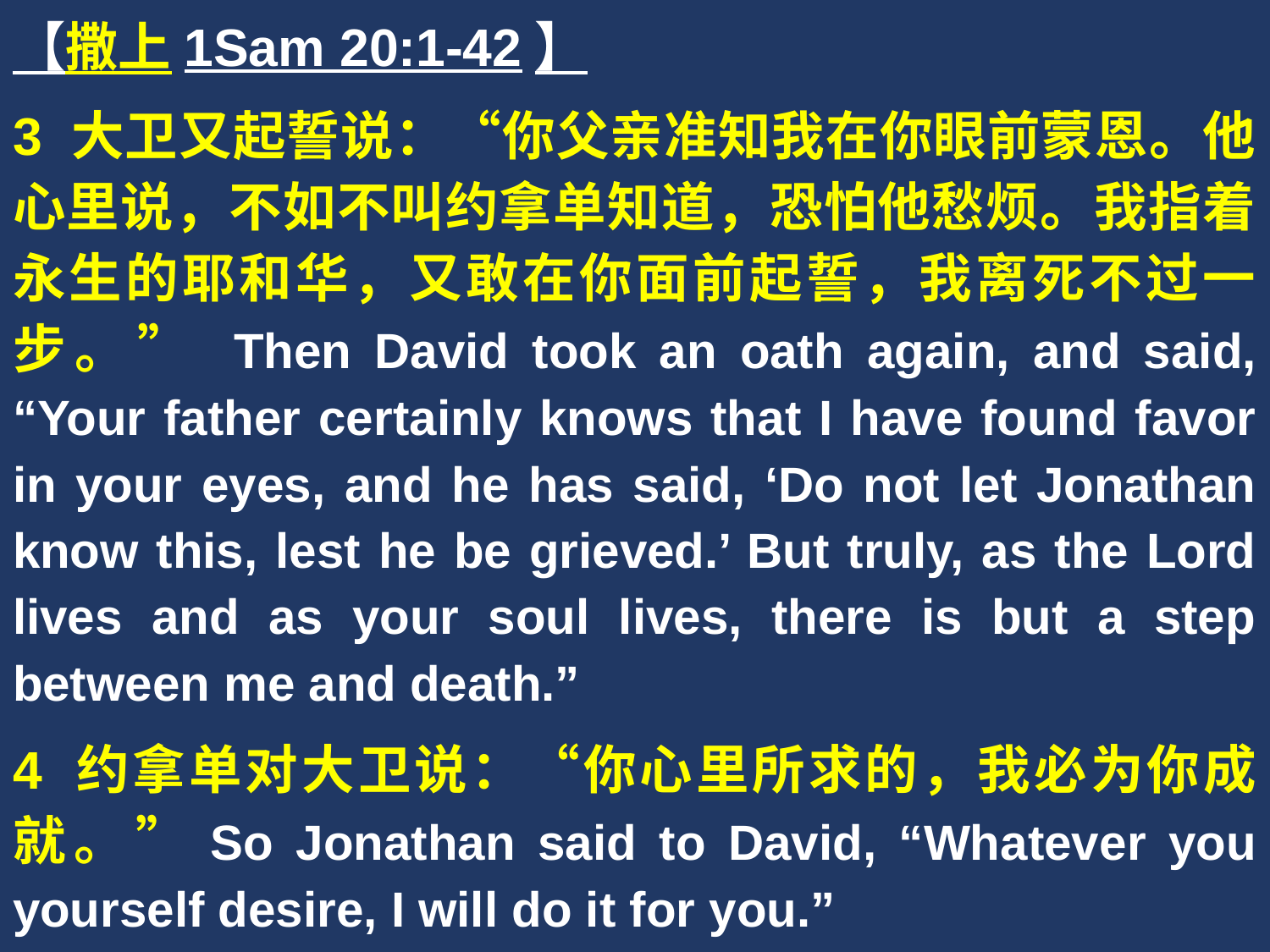

【撒上1Sam 20:1-42】
3 大卫又起誓说：“你父亲准知我在你眼前蒙恩。他心里说，不如不叫约拿单知道，恐怕他愁烦。我指着永生的耶和华，又敢在你面前起誓，我离死不过一步。” Then David took an oath again, and said, “Your father certainly knows that I have found favor in your eyes, and he has said, ‘Do not let Jonathan know this, lest he be grieved.’ But truly, as the Lord lives and as your soul lives, there is but a step between me and death.”
4 约拿单对大卫说：“你心里所求的，我必为你成就。”So Jonathan said to David, “Whatever you yourself desire, I will do it for you.”